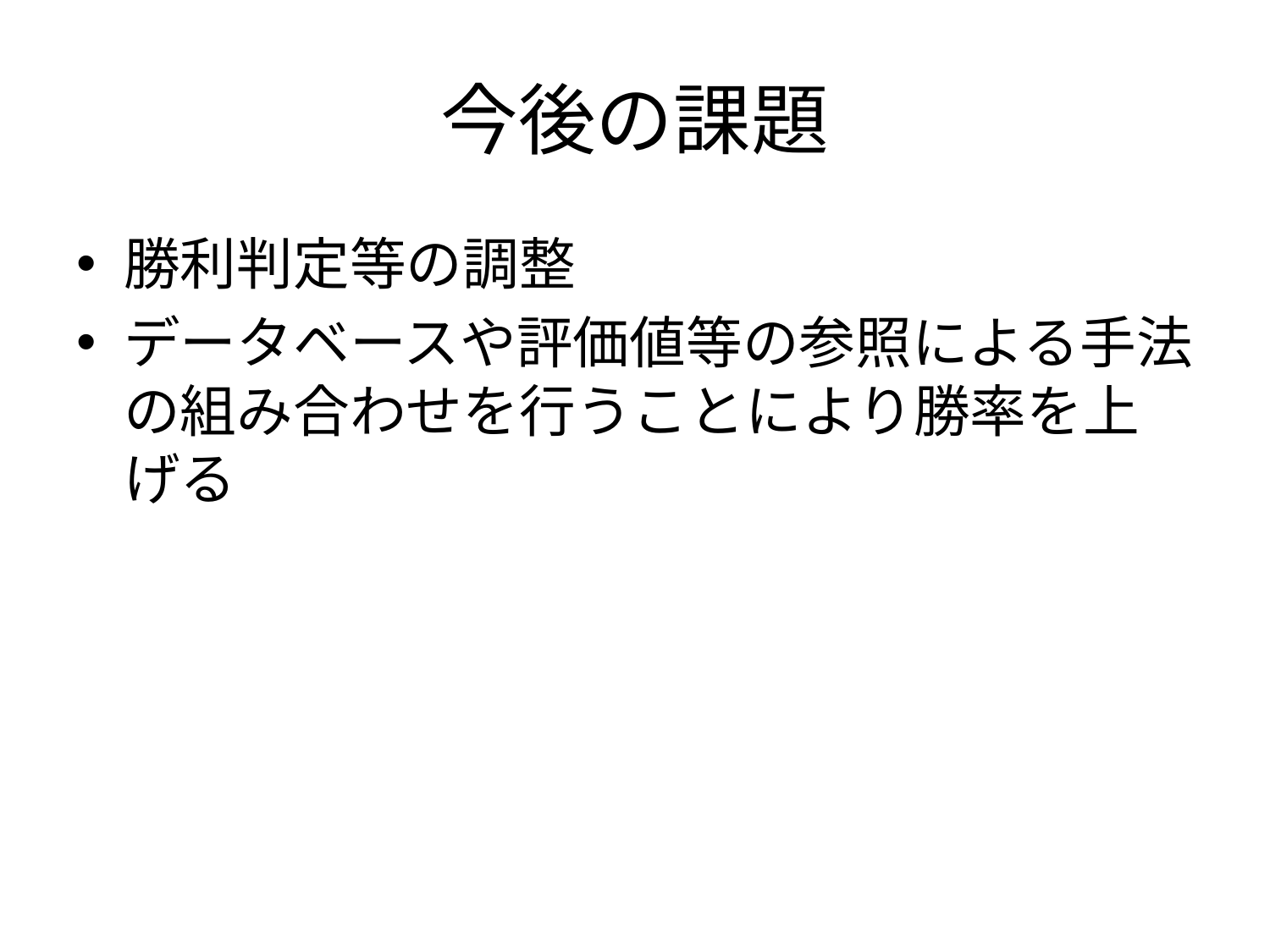

# 今後の課題
勝利判定等の調整
データベースや評価値等の参照による手法の組み合わせを行うことにより勝率を上げる